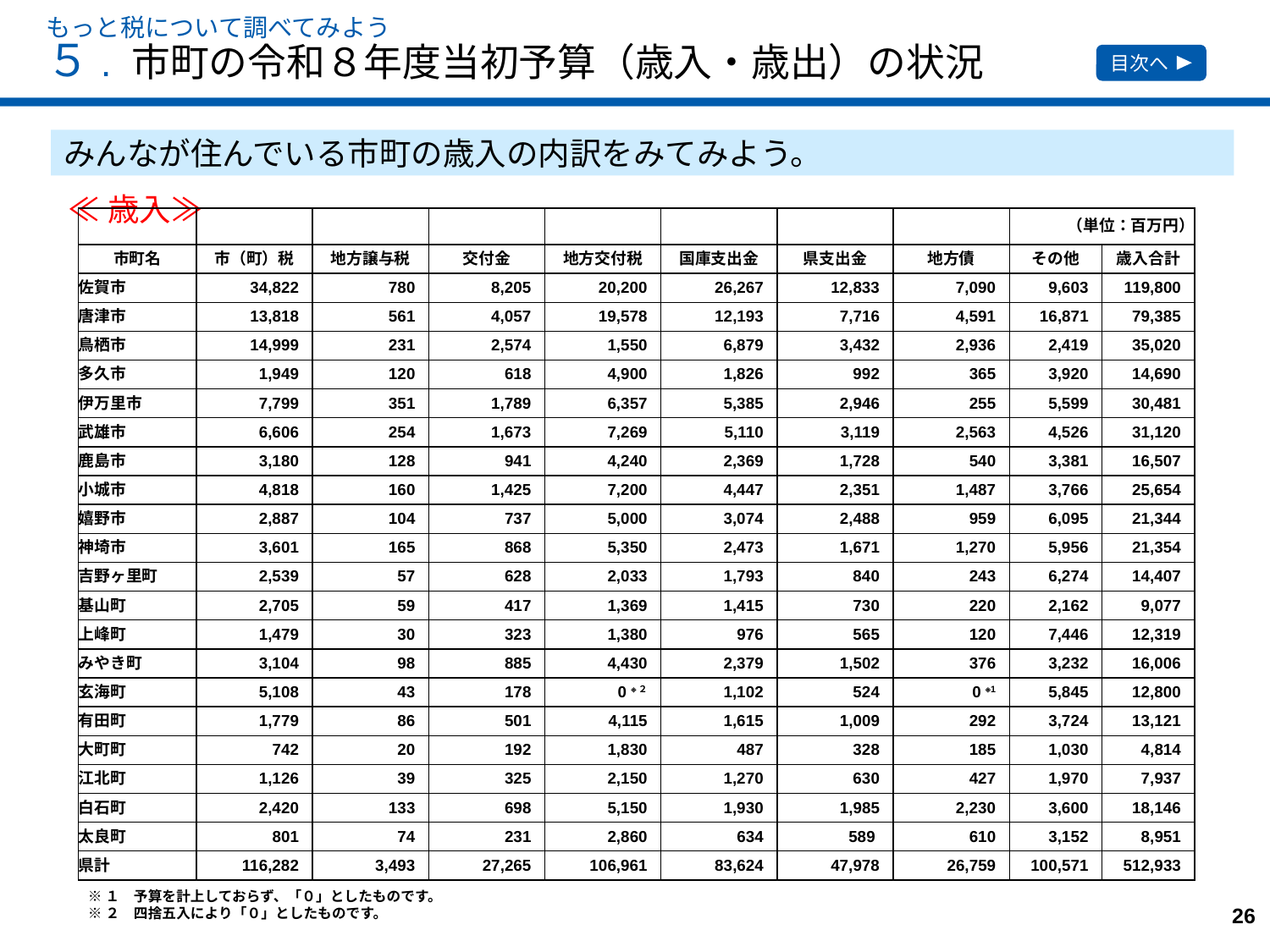

もっと税について調べてみよう
５. 市町の令和８年度当初予算（歳入・歳出）の状況
目次へ

みんなが住んでいる市町の歳入の内訳をみてみよう。
≪歳入≫≫
|  |  |  |  |  |  |  |  | （単位：百万円） |  |
| --- | --- | --- | --- | --- | --- | --- | --- | --- | --- |
| 市町名 | 市（町）税 | 地方譲与税 | 交付金 | 地方交付税 | 国庫支出金 | 県支出金 | 地方債 | その他 | 歳入合計 |
| 佐賀市 | 34,822 | 780 | 8,205 | 20,200 | 26,267 | 12,833 | 7,090 | 9,603 | 119,800 |
| 唐津市 | 13,818 | 561 | 4,057 | 19,578 | 12,193 | 7,716 | 4,591 | 16,871 | 79,385 |
| 鳥栖市 | 14,999 | 231 | 2,574 | 1,550 | 6,879 | 3,432 | 2,936 | 2,419 | 35,020 |
| 多久市 | 1,949 | 120 | 618 | 4,900 | 1,826 | 992 | 365 | 3,920 | 14,690 |
| 伊万里市 | 7,799 | 351 | 1,789 | 6,357 | 5,385 | 2,946 | 255 | 5,599 | 30,481 |
| 武雄市 | 6,606 | 254 | 1,673 | 7,269 | 5,110 | 3,119 | 2,563 | 4,526 | 31,120 |
| 鹿島市 | 3,180 | 128 | 941 | 4,240 | 2,369 | 1,728 | 540 | 3,381 | 16,507 |
| 小城市 | 4,818 | 160 | 1,425 | 7,200 | 4,447 | 2,351 | 1,487 | 3,766 | 25,654 |
| 嬉野市 | 2,887 | 104 | 737 | 5,000 | 3,074 | 2,488 | 959 | 6,095 | 21,344 |
| 神埼市 | 3,601 | 165 | 868 | 5,350 | 2,473 | 1,671 | 1,270 | 5,956 | 21,354 |
| 吉野ヶ里町 | 2,539 | 57 | 628 | 2,033 | 1,793 | 840 | 243 | 6,274 | 14,407 |
| 基山町 | 2,705 | 59 | 417 | 1,369 | 1,415 | 730 | 220 | 2,162 | 9,077 |
| 上峰町 | 1,479 | 30 | 323 | 1,380 | 976 | 565 | 120 | 7,446 | 12,319 |
| みやき町 | 3,104 | 98 | 885 | 4,430 | 2,379 | 1,502 | 376 | 3,232 | 16,006 |
| 玄海町 | 5,108 | 43 | 178 | 0 ※２ | 1,102 | 524 | 0 ※1 | 5,845 | 12,800 |
| 有田町 | 1,779 | 86 | 501 | 4,115 | 1,615 | 1,009 | 292 | 3,724 | 13,121 |
| 大町町 | 742 | 20 | 192 | 1,830 | 487 | 328 | 185 | 1,030 | 4,814 |
| 江北町 | 1,126 | 39 | 325 | 2,150 | 1,270 | 630 | 427 | 1,970 | 7,937 |
| 白石町 | 2,420 | 133 | 698 | 5,150 | 1,930 | 1,985 | 2,230 | 3,600 | 18,146 |
| 太良町 | 801 | 74 | 231 | 2,860 | 634 | 589 | 610 | 3,152 | 8,951 |
| 県計 | 116,282 | 3,493 | 27,265 | 106,961 | 83,624 | 47,978 | 26,759 | 100,571 | 512,933 |
※１　予算を計上しておらず、「０」としたものです。
※２　四捨五入により「０」としたものです。
26